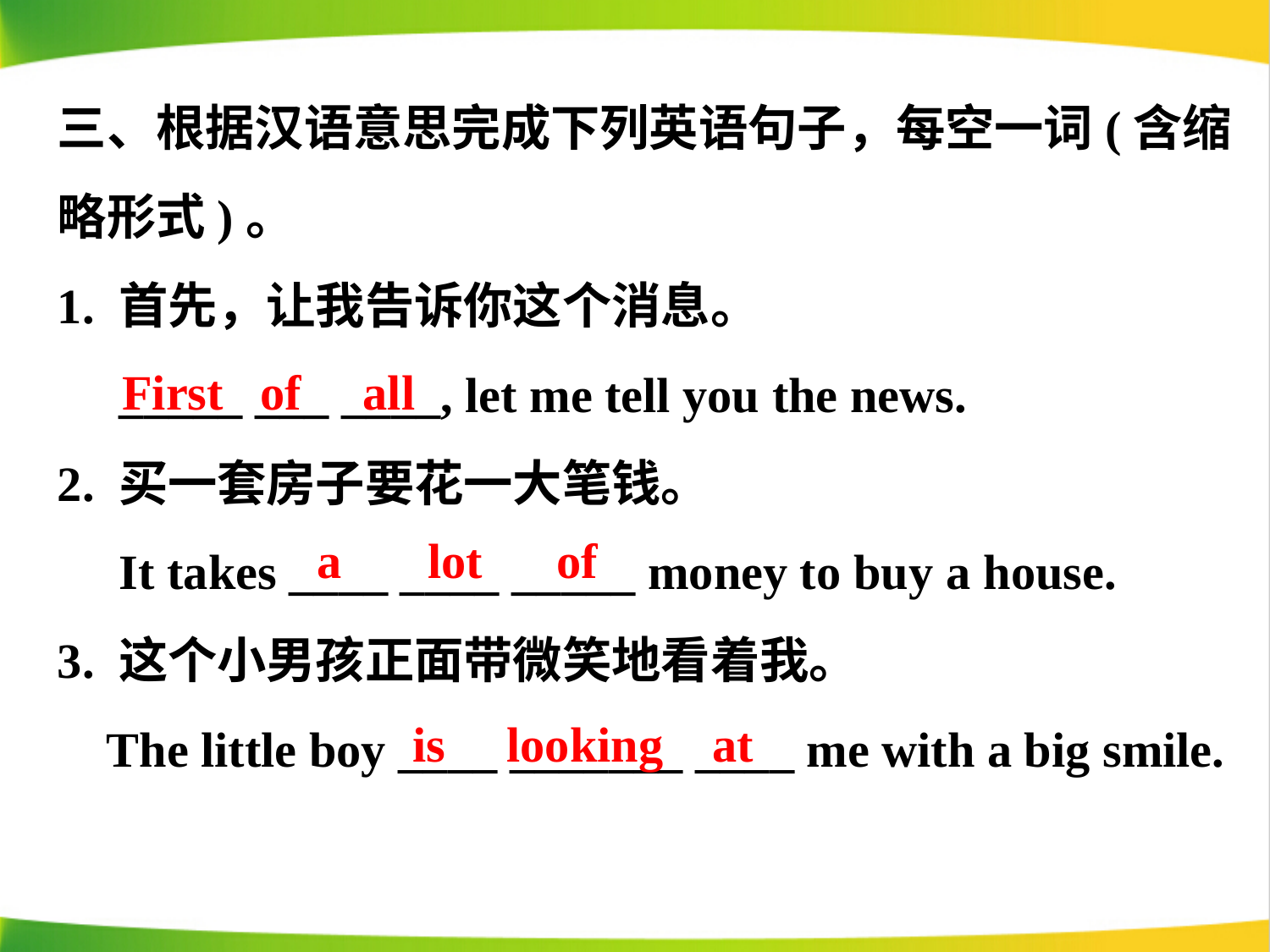

三、根据汉语意思完成下列英语句子，每空一词(含缩略形式)。
1. 首先，让我告诉你这个消息。
	_____ ___ ____, let me tell you the news.
2. 买一套房子要花一大笔钱。
	It takes ____ ____ _____ money to buy 	a house.
3. 这个小男孩正面带微笑地看着我。
    The little boy ____ _______ ____ me with a big smile.
First   of     all
a       lot      of
is     looking    at